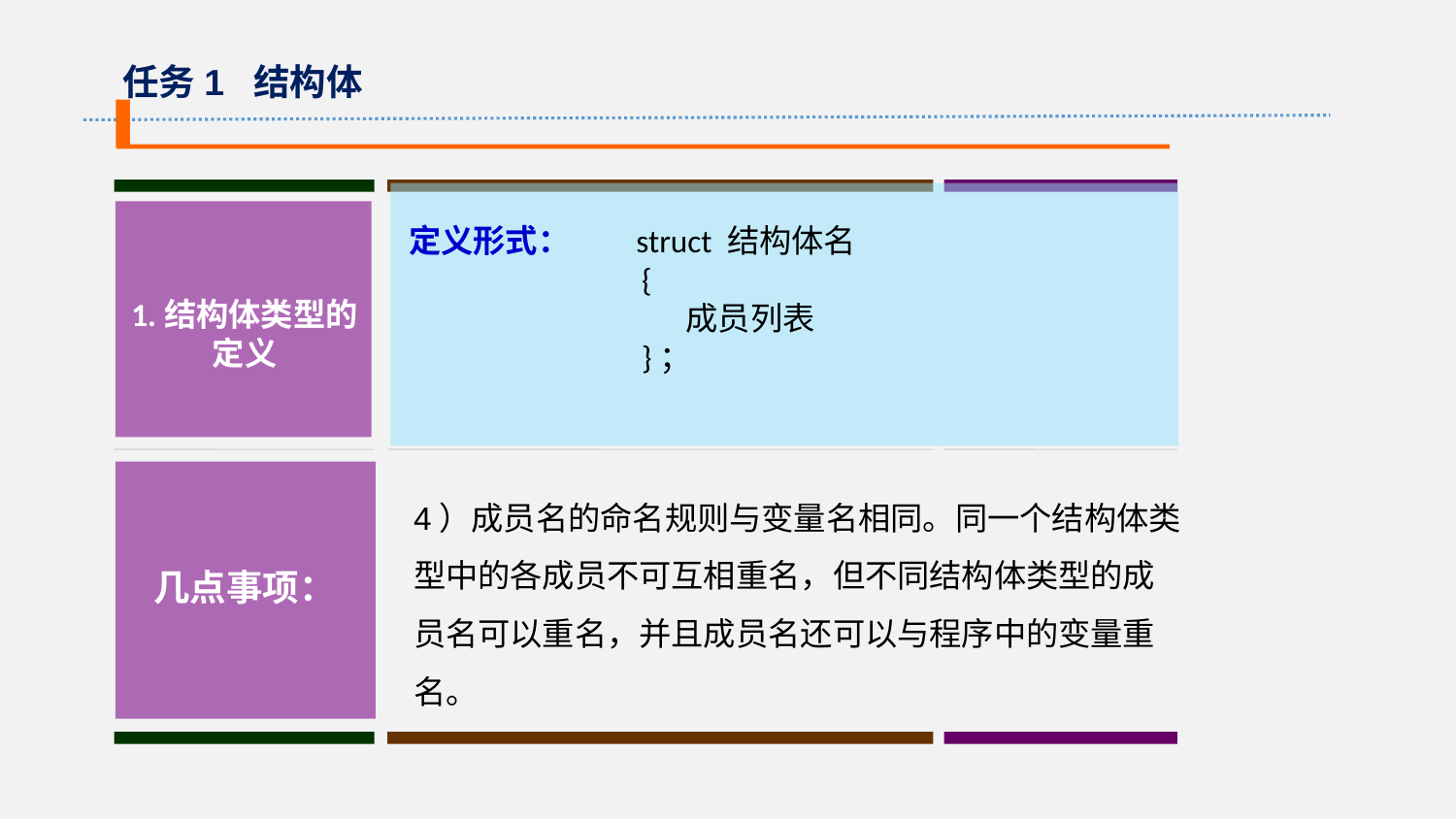

任务1  结构体

定义形式：        struct 结构体名
                                {
                                     成员列表
                                }；
1.结构体类型的
定义

4）成员名的命名规则与变量名相同。同一个结构体类型中的各成员不可互相重名，但不同结构体类型的成员名可以重名，并且成员名还可以与程序中的变量重名。
几点事项：